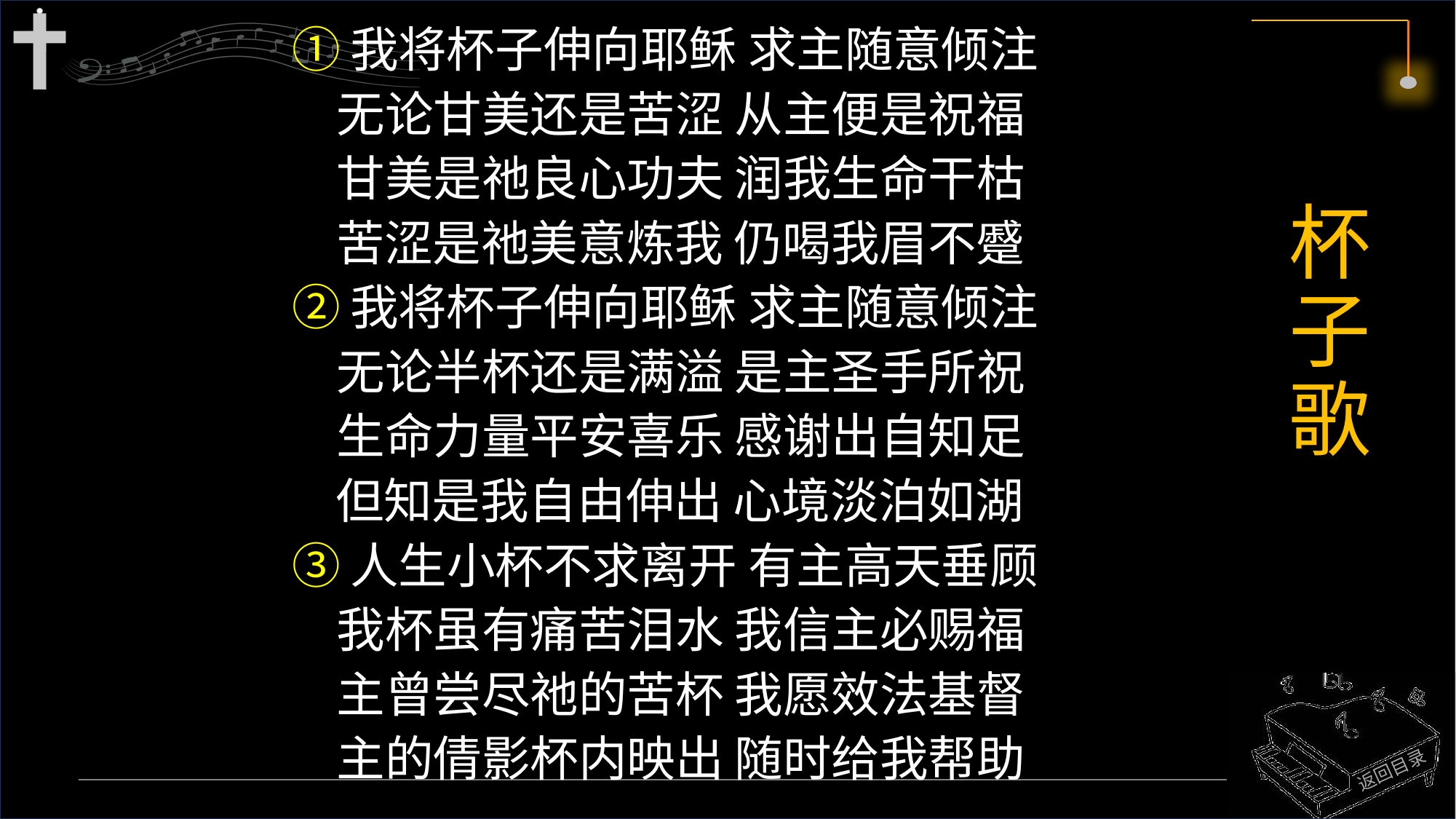

①我将杯子伸向耶稣 求主随意倾注
  无论甘美还是苦涩 从主便是祝福
  甘美是祂良心功夫 润我生命干枯
  苦涩是祂美意炼我 仍喝我眉不蹙
②我将杯子伸向耶稣 求主随意倾注
  无论半杯还是满溢 是主圣手所祝
  生命力量平安喜乐 感谢出自知足
  但知是我自由伸出 心境淡泊如湖
③人生小杯不求离开 有主高天垂顾
  我杯虽有痛苦泪水 我信主必赐福
  主曾尝尽祂的苦杯 我愿效法基督
  主的倩影杯内映出 随时给我帮助
# 杯子歌